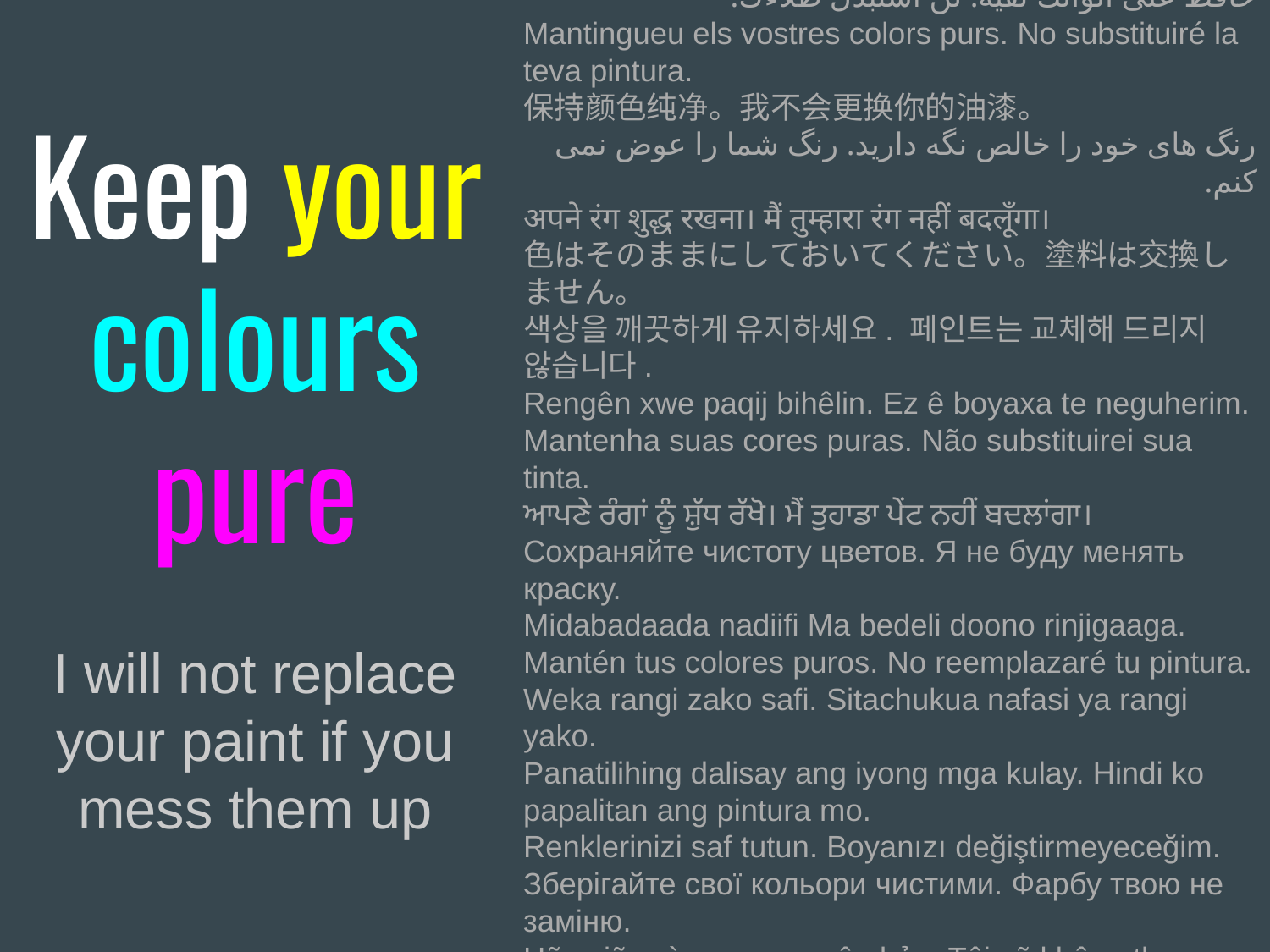

Keep your colours pure

I will not replace your paint if you mess them up
ቀለሞችዎን ንጹህ አድርገው ይያዙ. ቀለምህን አልተካም።
حافظ على ألوانك نقية. لن أستبدل طلاءك.
Mantingueu els vostres colors purs. No substituiré la teva pintura.
保持颜色纯净。我不会更换你的油漆。
رنگ های خود را خالص نگه دارید. رنگ شما را عوض نمی کنم.
अपने रंग शुद्ध रखना। मैं तुम्हारा रंग नहीं बदलूँगा।
色はそのままにしておいてください。塗料は交換しません。
색상을 깨끗하게 유지하세요. 페인트는 교체해 드리지 않습니다.
Rengên xwe paqij bihêlin. Ez ê boyaxa te neguherim.
Mantenha suas cores puras. Não substituirei sua tinta.
ਆਪਣੇ ਰੰਗਾਂ ਨੂੰ ਸ਼ੁੱਧ ਰੱਖੋ। ਮੈਂ ਤੁਹਾਡਾ ਪੇਂਟ ਨਹੀਂ ਬਦਲਾਂਗਾ।
Сохраняйте чистоту цветов. Я не буду менять краску.
Midabadaada nadiifi Ma bedeli doono rinjigaaga.
Mantén tus colores puros. No reemplazaré tu pintura.
Weka rangi zako safi. Sitachukua nafasi ya rangi yako.
Panatilihing dalisay ang iyong mga kulay. Hindi ko papalitan ang pintura mo.
Renklerinizi saf tutun. Boyanızı değiştirmeyeceğim.
Зберігайте свої кольори чистими. Фарбу твою не заміню.
Hãy giữ màu sơn nguyên bản. Tôi sẽ không thay sơn mới cho bạn.